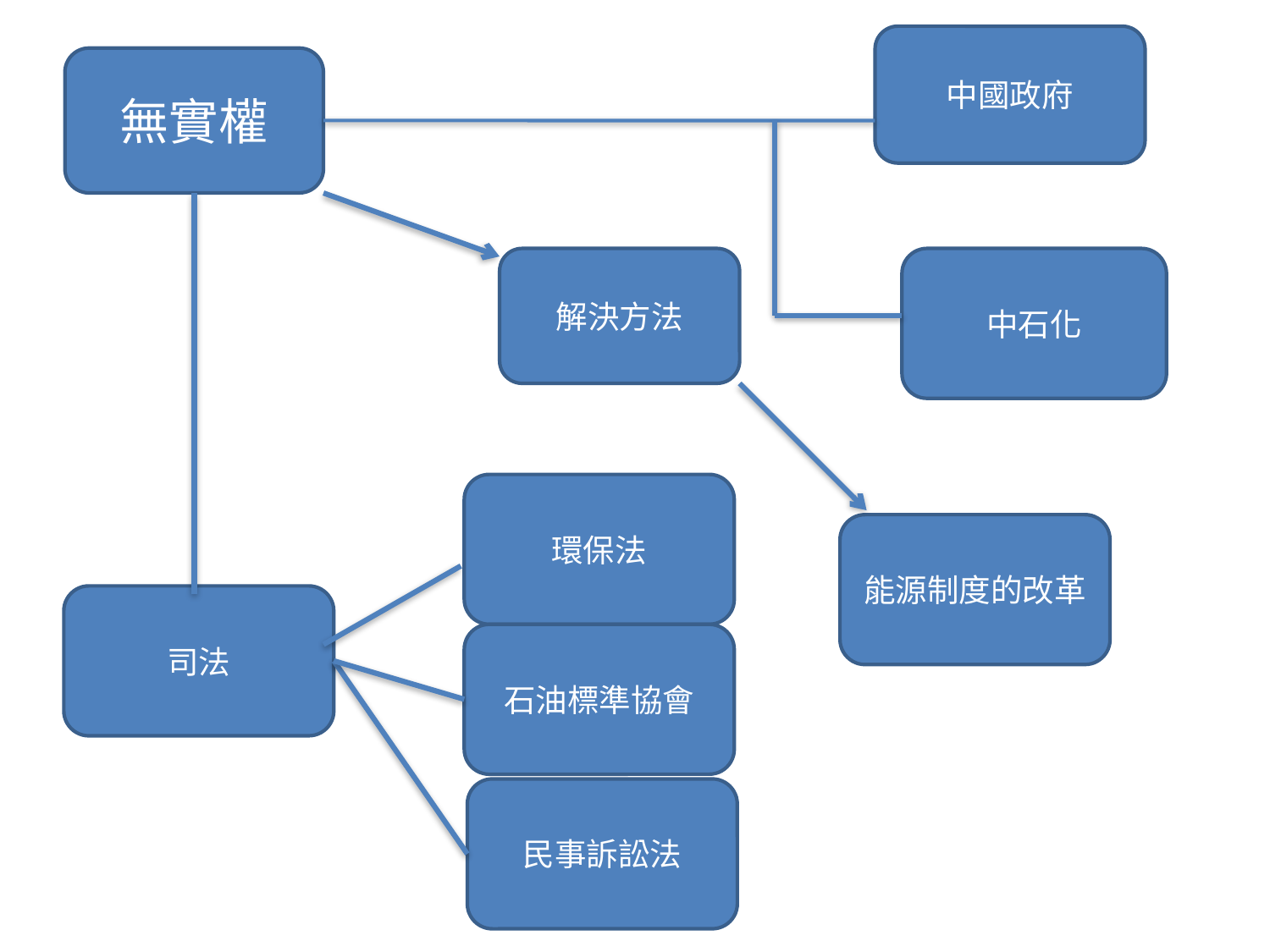

中國政府
無實權
解決方法
中石化
環保法
能源制度的改革
司法

石油標準協會

民事訴訟法